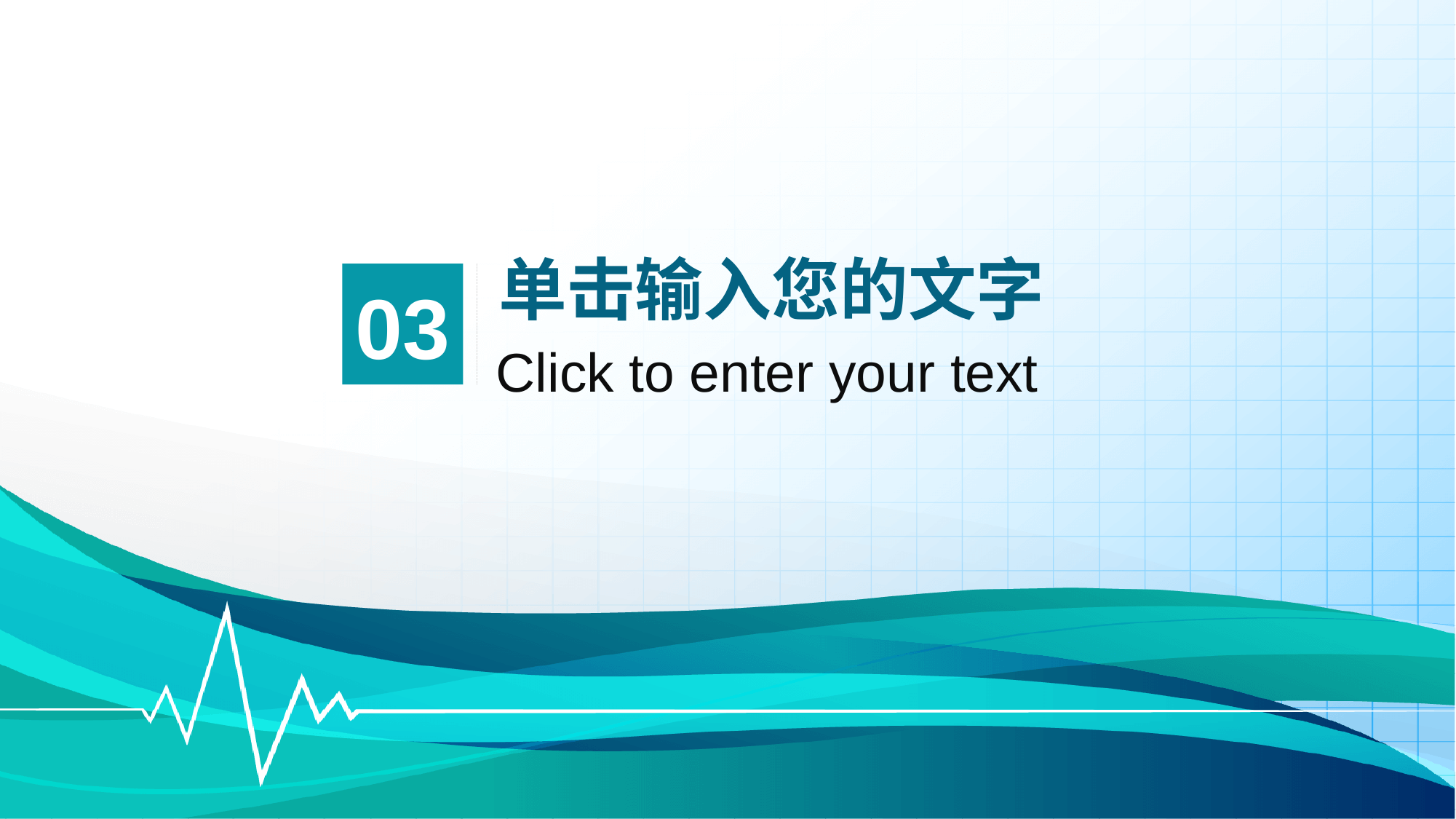

单击输入您的文字

03
Click to enter your text